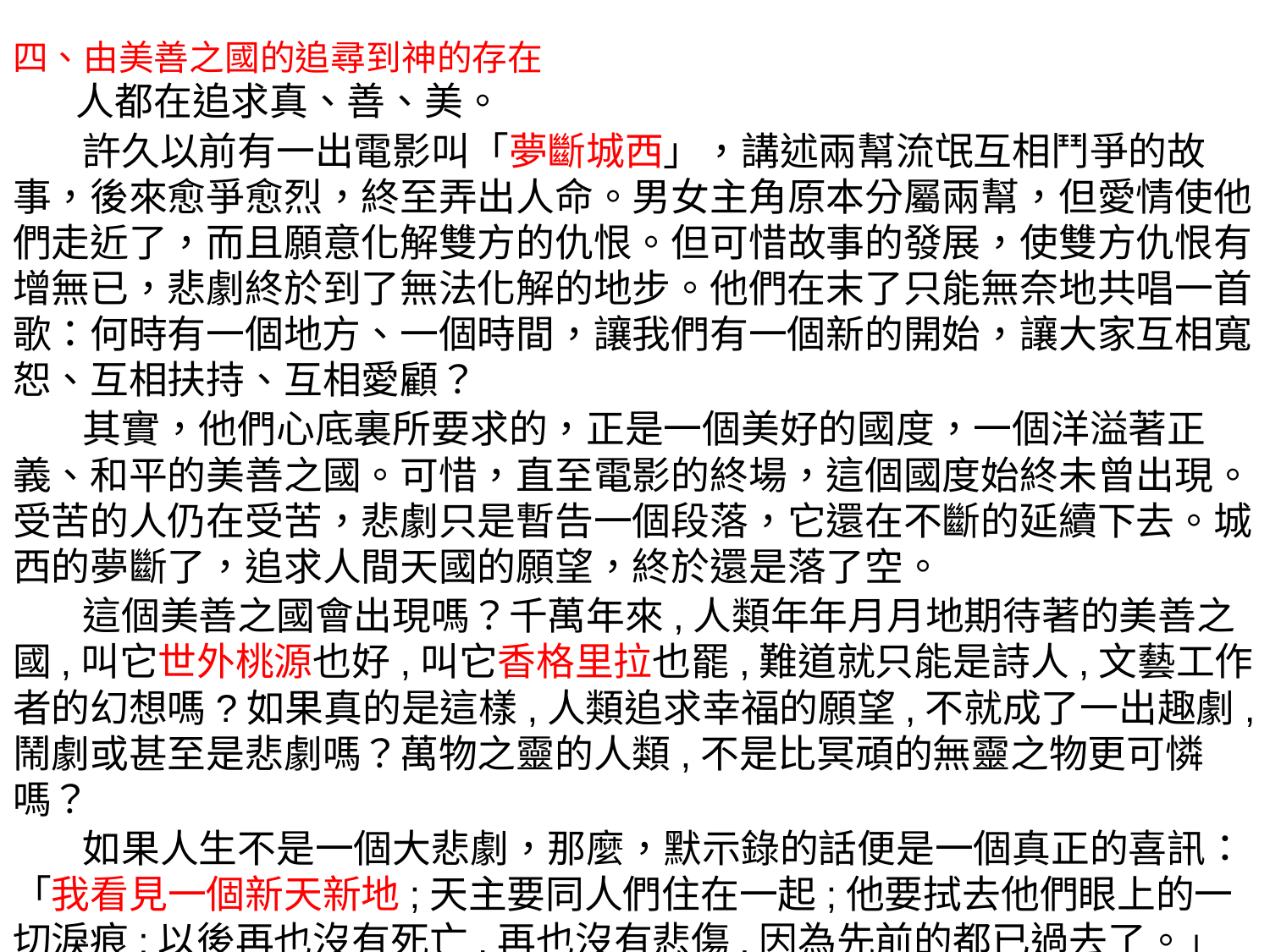

四、由美善之國的追尋到神的存在
       人都在追求真、善、美。
       許久以前有一出電影叫「夢斷城西」，講述兩幫流氓互相鬥爭的故事，後來愈爭愈烈，終至弄出人命。男女主角原本分屬兩幫，但愛情使他們走近了，而且願意化解雙方的仇恨。但可惜故事的發展，使雙方仇恨有增無已，悲劇終於到了無法化解的地步。他們在末了只能無奈地共唱一首歌：何時有一個地方、一個時間，讓我們有一個新的開始，讓大家互相寬恕、互相扶持、互相愛顧？
       其實，他們心底裏所要求的，正是一個美好的國度，一個洋溢著正義、和平的美善之國。可惜，直至電影的終場，這個國度始終未曾出現。受苦的人仍在受苦，悲劇只是暫告一個段落，它還在不斷的延續下去。城西的夢斷了，追求人間天國的願望，終於還是落了空。
       這個美善之國會出現嗎？千萬年來,人類年年月月地期待著的美善之國,叫它世外桃源也好,叫它香格里拉也罷,難道就只能是詩人,文藝工作者的幻想嗎?如果真的是這樣,人類追求幸福的願望,不就成了一出趣劇,鬧劇或甚至是悲劇嗎？萬物之靈的人類,不是比冥頑的無靈之物更可憐嗎？
       如果人生不是一個大悲劇，那麼，默示錄的話便是一個真正的喜訊：「我看見一個新天新地;天主要同人們住在一起;他要拭去他們眼上的一切淚痕;以後再也沒有死亡,再也沒有悲傷,因為先前的都已過去了。」